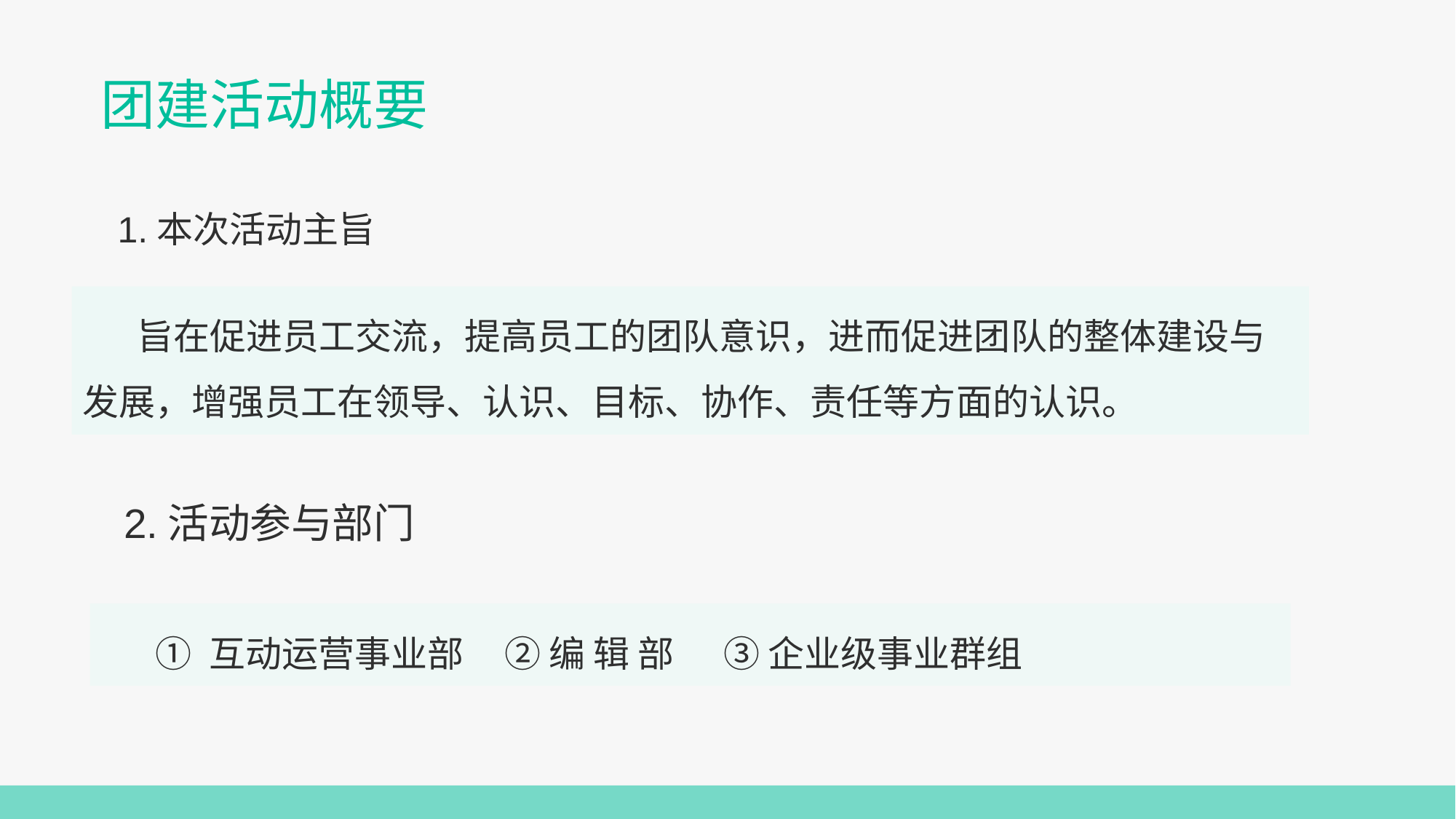

团建活动概要
1.本次活动主旨
旨在促进员工交流，提高员工的团队意识，进而促进团队的整体建设与发展，增强员工在领导、认识、目标、协作、责任等方面的认识。
  2.活动参与部门
① 互动运营事业部     ② 编 辑 部      ③ 企业级事业群组